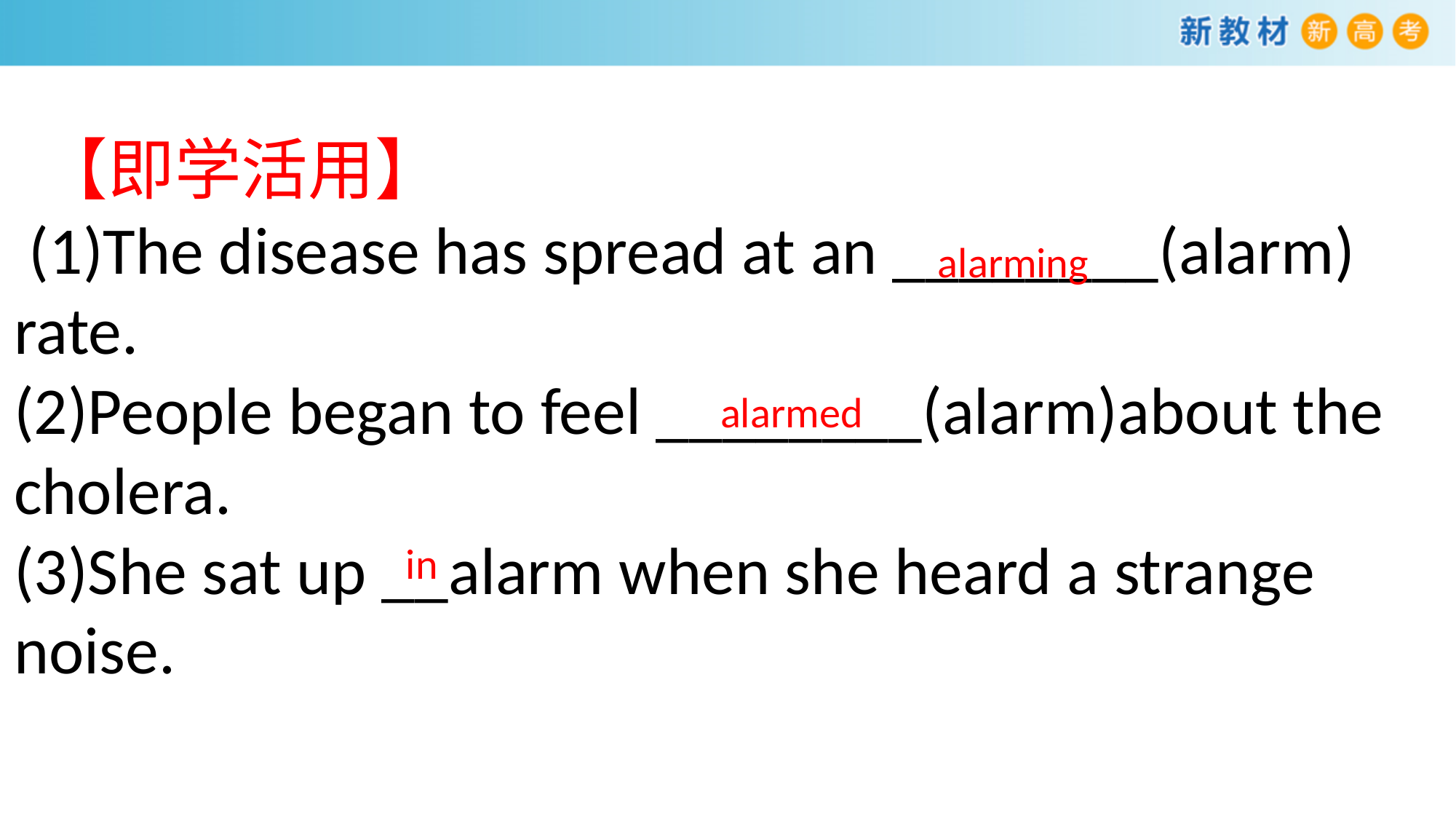

【即学活用】
 (1)The disease has spread at an ________(alarm) rate.
(2)People began to feel ________(alarm)about the
cholera.
(3)She sat up __alarm when she heard a strange noise.
alarming
alarmed
in